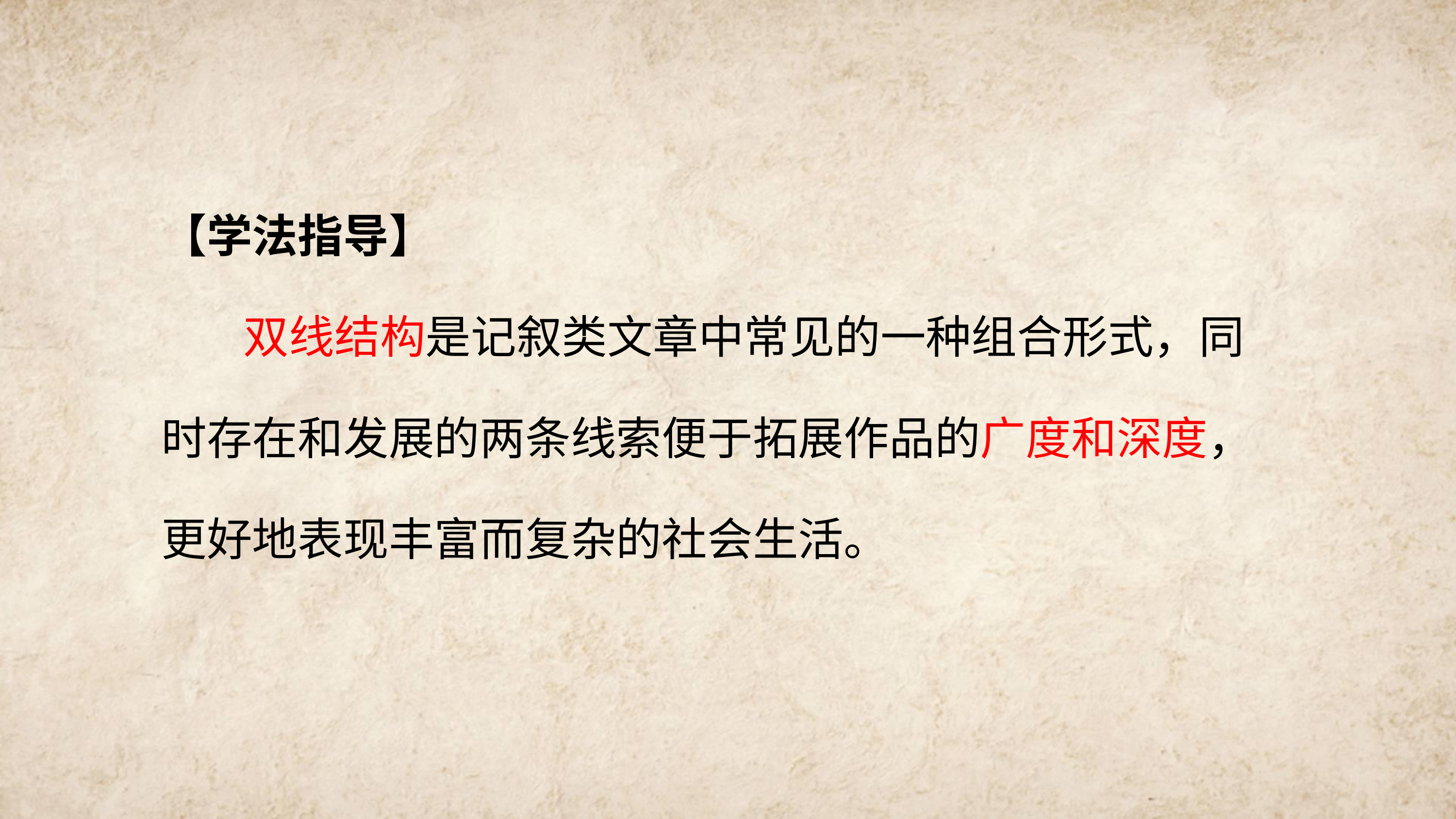

【学法指导】
       双线结构是记叙类文章中常见的一种组合形式，同时存在和发展的两条线索便于拓展作品的广度和深度，更好地表现丰富而复杂的社会生活。